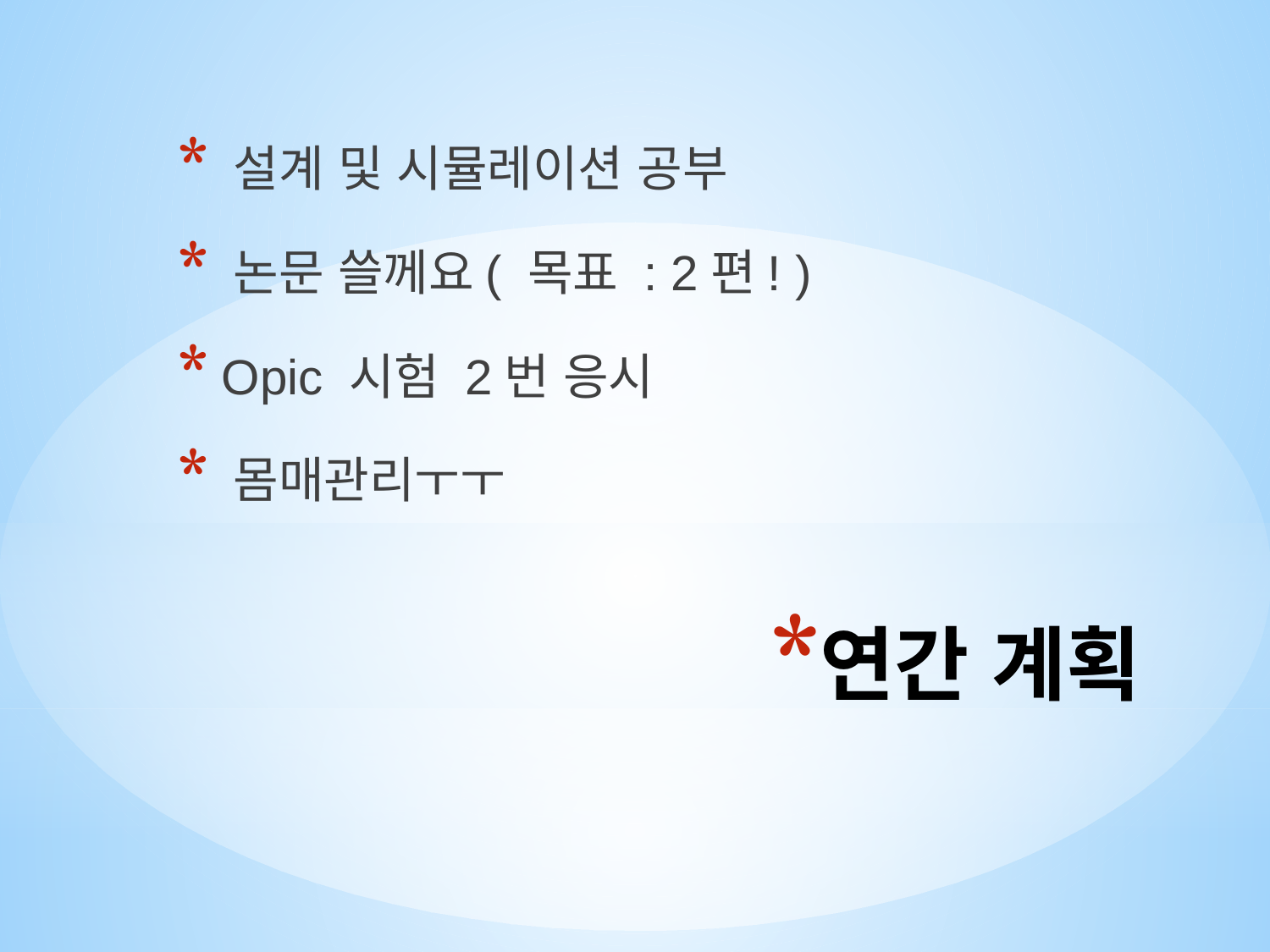

설계 및 시뮬레이션 공부
 논문 쓸께요( 목표 : 2편! )
 Opic 시험 2번 응시
 몸매관리ㅜㅜ

# 연간 계획